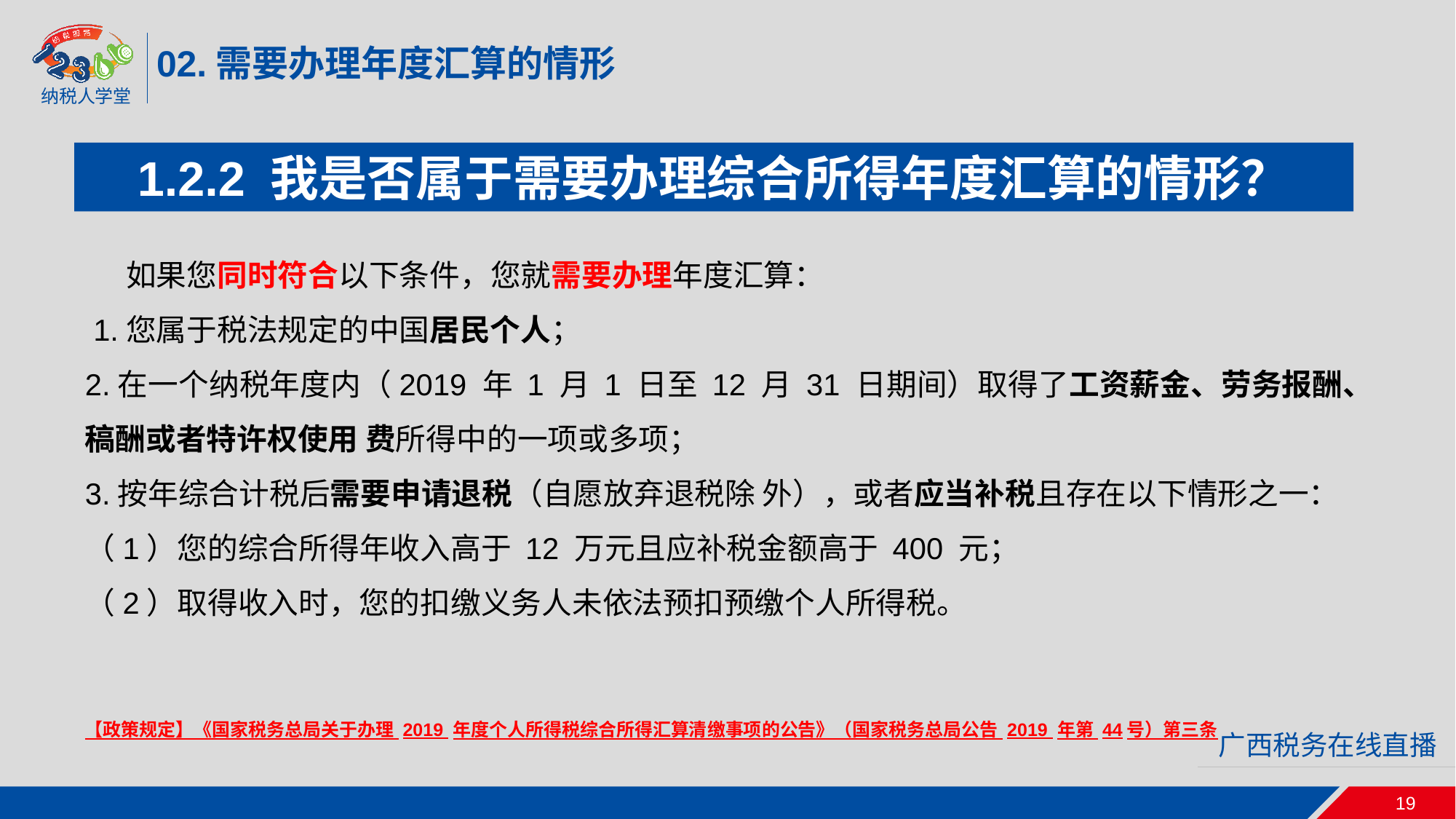

02.需要办理年度汇算的情形
1.2.2 我是否属于需要办理综合所得年度汇算的情形？
     如果您同时符合以下条件，您就需要办理年度汇算：
 1.您属于税法规定的中国居民个人；
2.在一个纳税年度内（2019 年 1 月 1 日至 12 月 31 日期间）取得了工资薪金、劳务报酬、稿酬或者特许权使用 费所得中的一项或多项；
3.按年综合计税后需要申请退税（自愿放弃退税除 外），或者应当补税且存在以下情形之一：
（1）您的综合所得年收入高于 12 万元且应补税金额高于 400 元；
（2）取得收入时，您的扣缴义务人未依法预扣预缴个人所得税。

【政策规定】《国家税务总局关于办理 2019 年度个人所得税综合所得汇算清缴事项的公告》（国家税务总局公告 2019 年第 44号）第三条